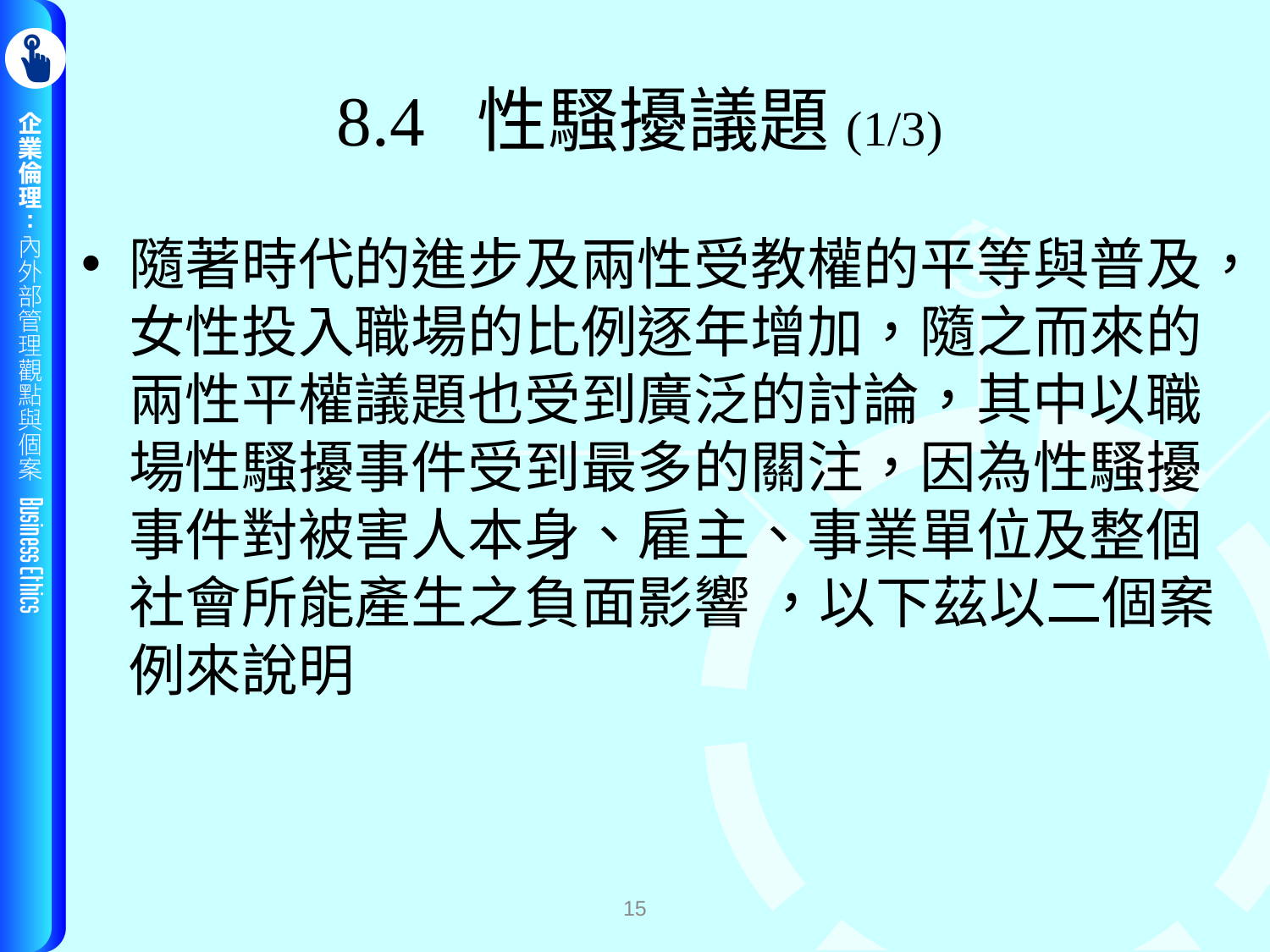

# 8.4  性騷擾議題(1/3)
隨著時代的進步及兩性受教權的平等與普及，女性投入職場的比例逐年增加，隨之而來的兩性平權議題也受到廣泛的討論，其中以職場性騷擾事件受到最多的關注，因為性騷擾事件對被害人本身、雇主、事業單位及整個社會所能產生之負面影響 ，以下茲以二個案例來說明
15